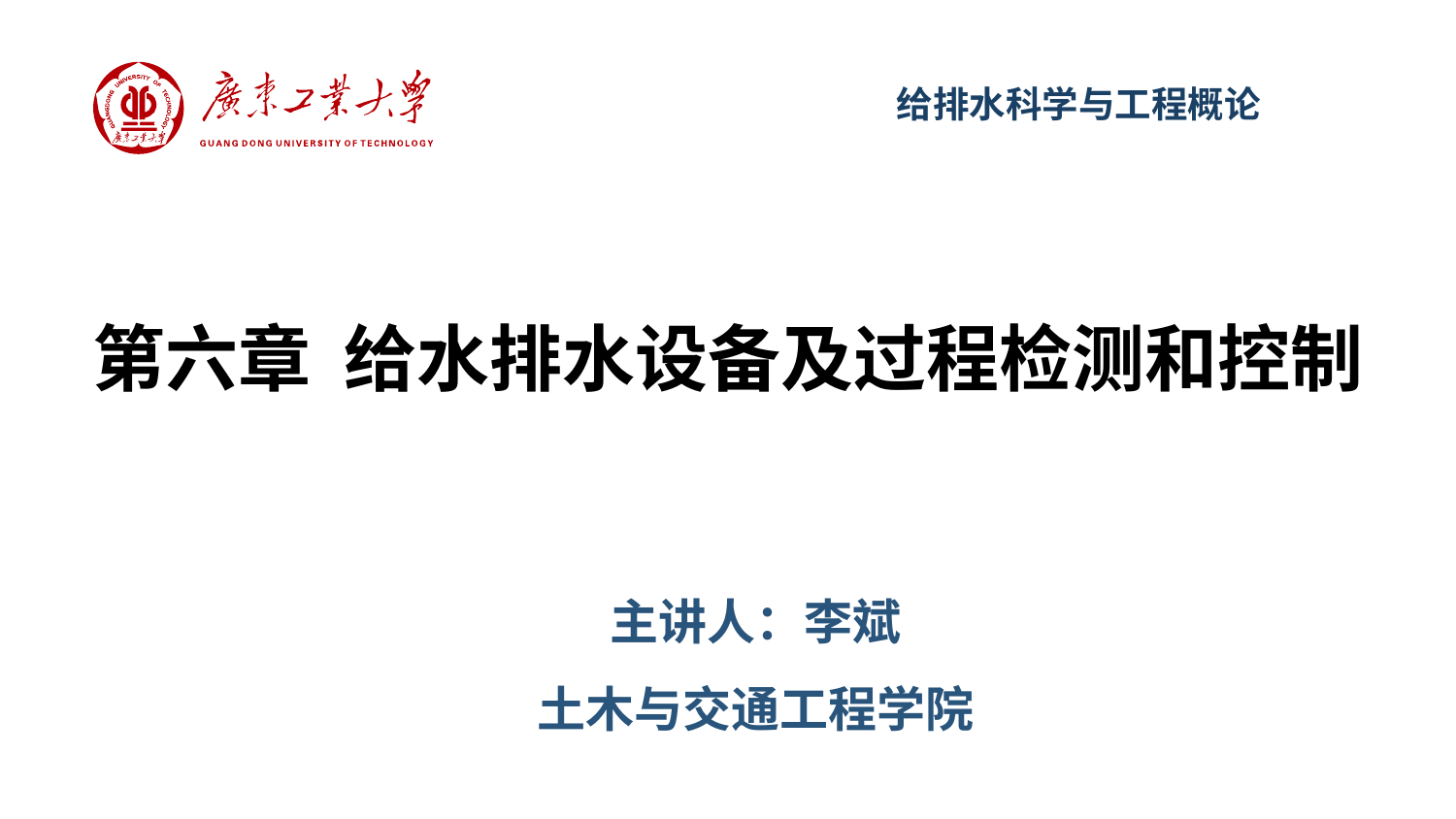

给排水科学与工程概论

# 第六章  给水排水设备及过程检测和控制
主讲人：李斌
土木与交通工程学院